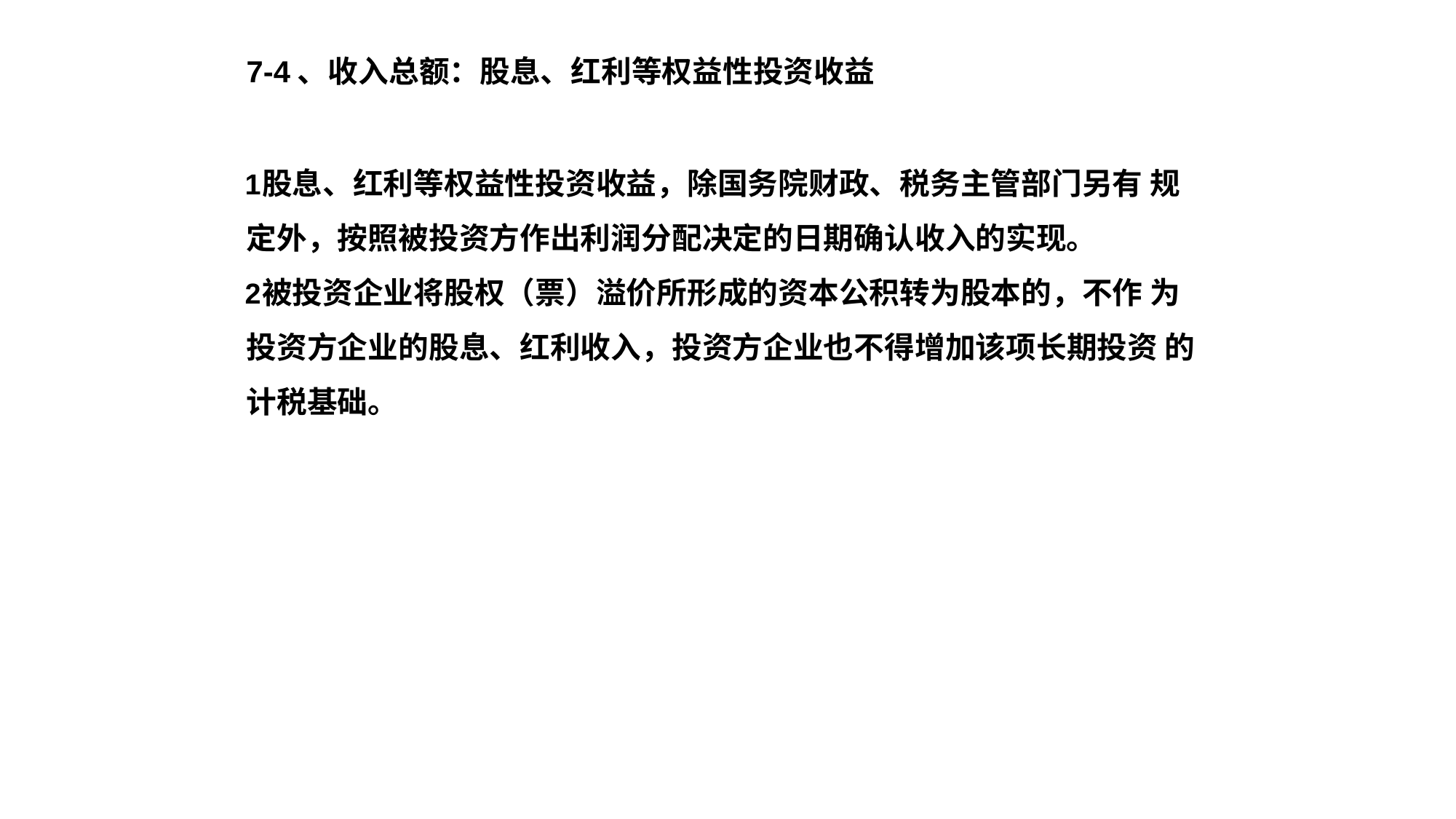

7-4、收入总额：股息、红利等权益性投资收益

股息、红利等权益性投资收益，除国务院财政、税务主管部门另有 规定外，按照被投资方作出利润分配决定的日期确认收入的实现。
被投资企业将股权（票）溢价所形成的资本公积转为股本的，不作 为投资方企业的股息、红利收入，投资方企业也不得增加该项长期投资 的计税基础。